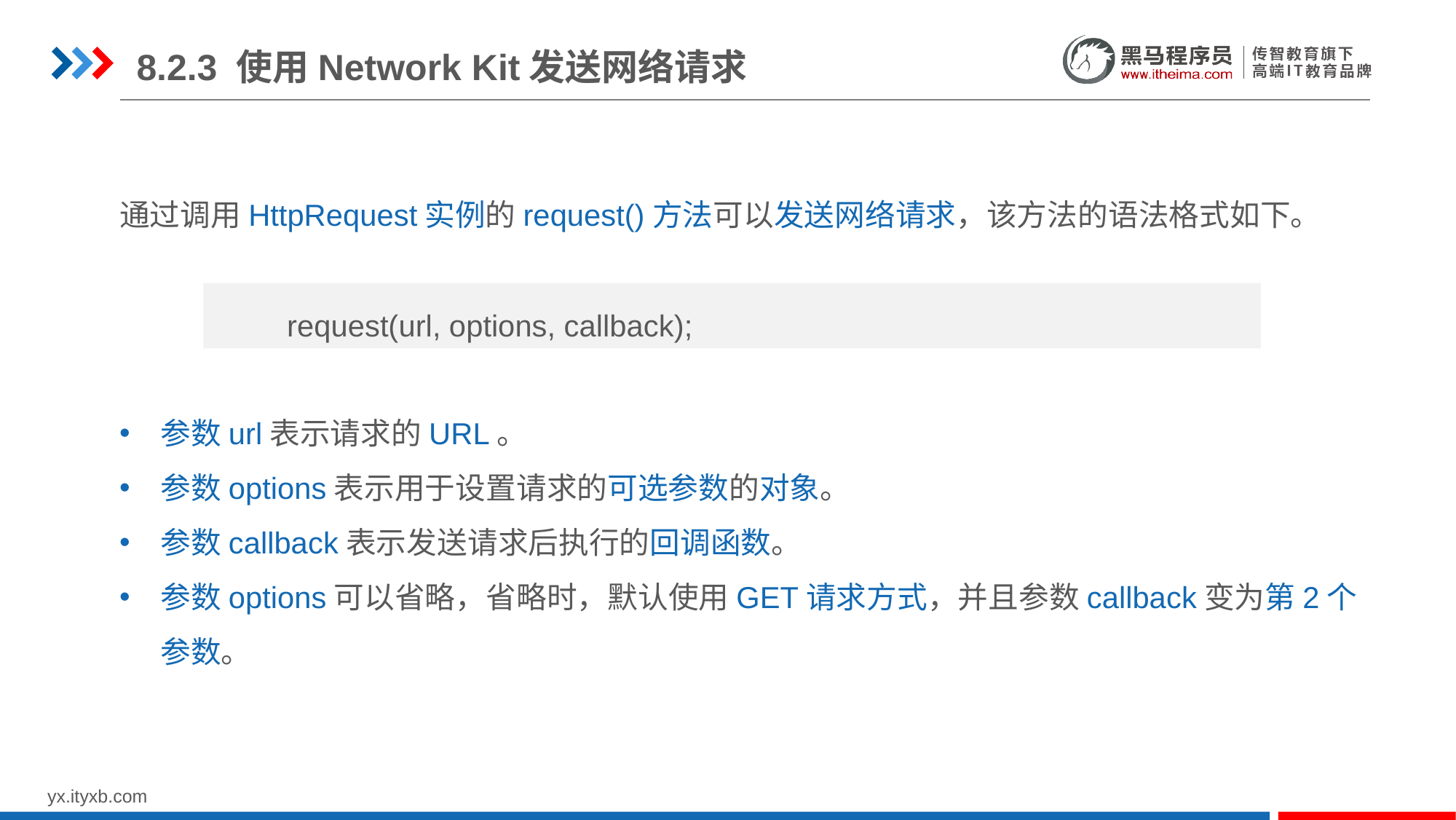

8.2.3 使用Network Kit发送网络请求
通过调用HttpRequest实例的request()方法可以发送网络请求，该方法的语法格式如下。

参数url表示请求的URL。
参数options表示用于设置请求的可选参数的对象。
参数callback表示发送请求后执行的回调函数。
参数options可以省略，省略时，默认使用GET请求方式，并且参数callback变为第2个参数。
request(url, options, callback);